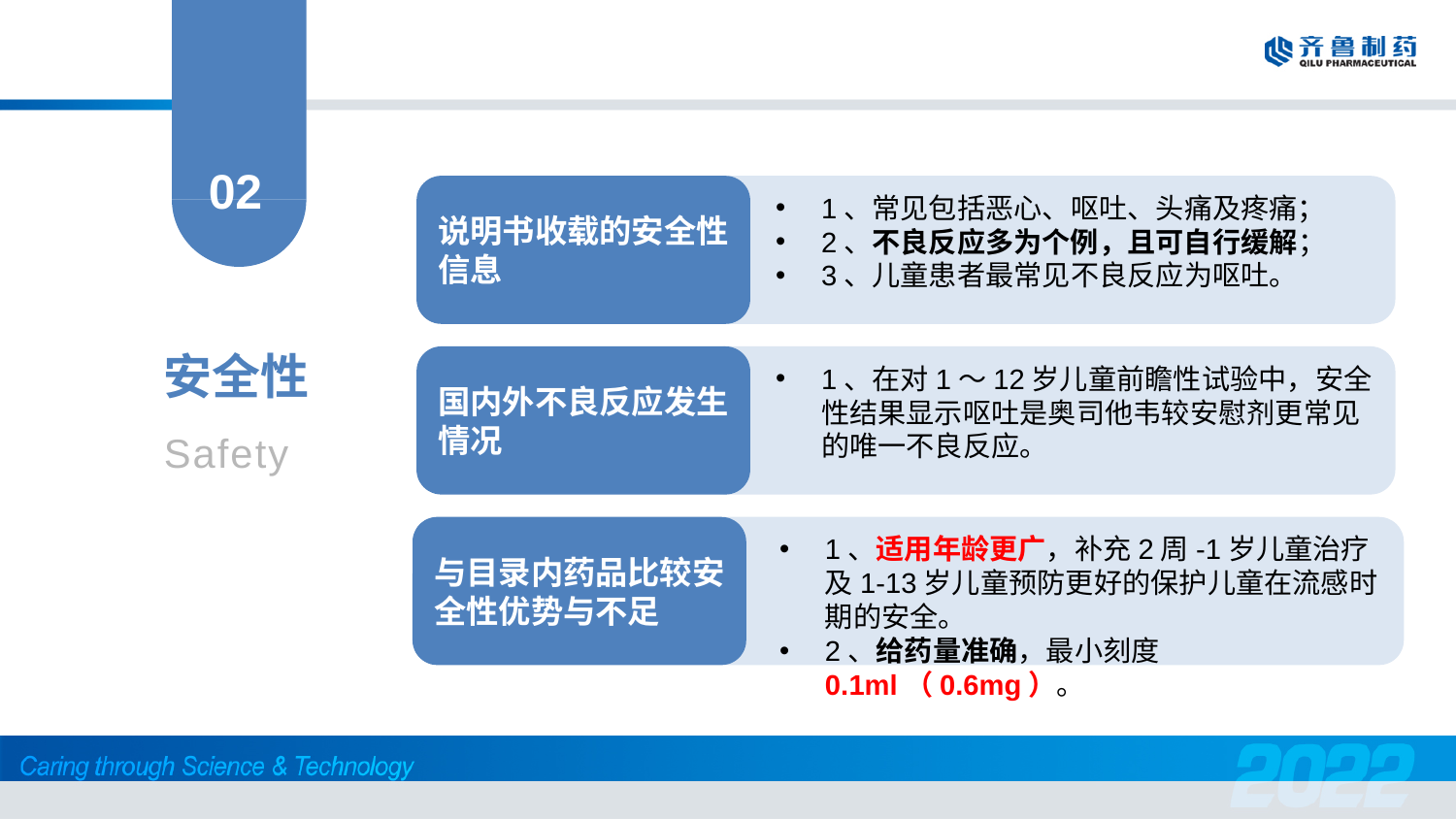

02
说明书收载的安全性信息
1、常见包括恶心、呕吐、头痛及疼痛；
2、不良反应多为个例，且可自行缓解；
3、儿童患者最常见不良反应为呕吐。
安全性
Safety
国内外不良反应发生情况
1、在对1～12岁儿童前瞻性试验中，安全性结果显示呕吐是奥司他韦较安慰剂更常见的唯一不良反应。
与目录内药品比较安全性优势与不足
1、适用年龄更广，补充2周-1岁儿童治疗及1-13岁儿童预防更好的保护儿童在流感时期的安全。
2、给药量准确，最小刻度0.1ml（0.6mg）。